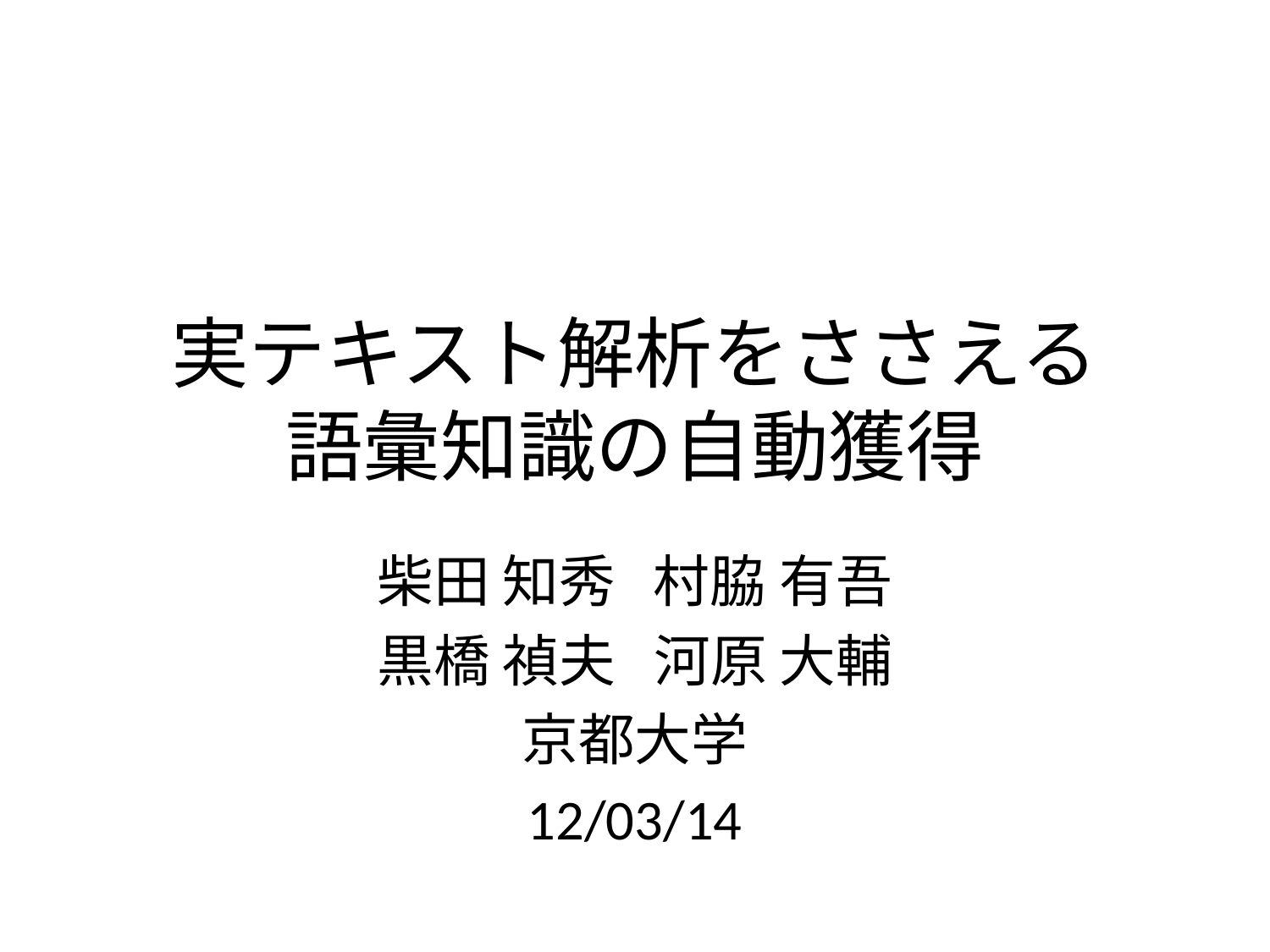

# 実テキスト解析をささえる 語彙知識の自動獲得
柴田 知秀   村脇 有吾
黒橋 禎夫   河原 大輔
京都大学
12/03/14